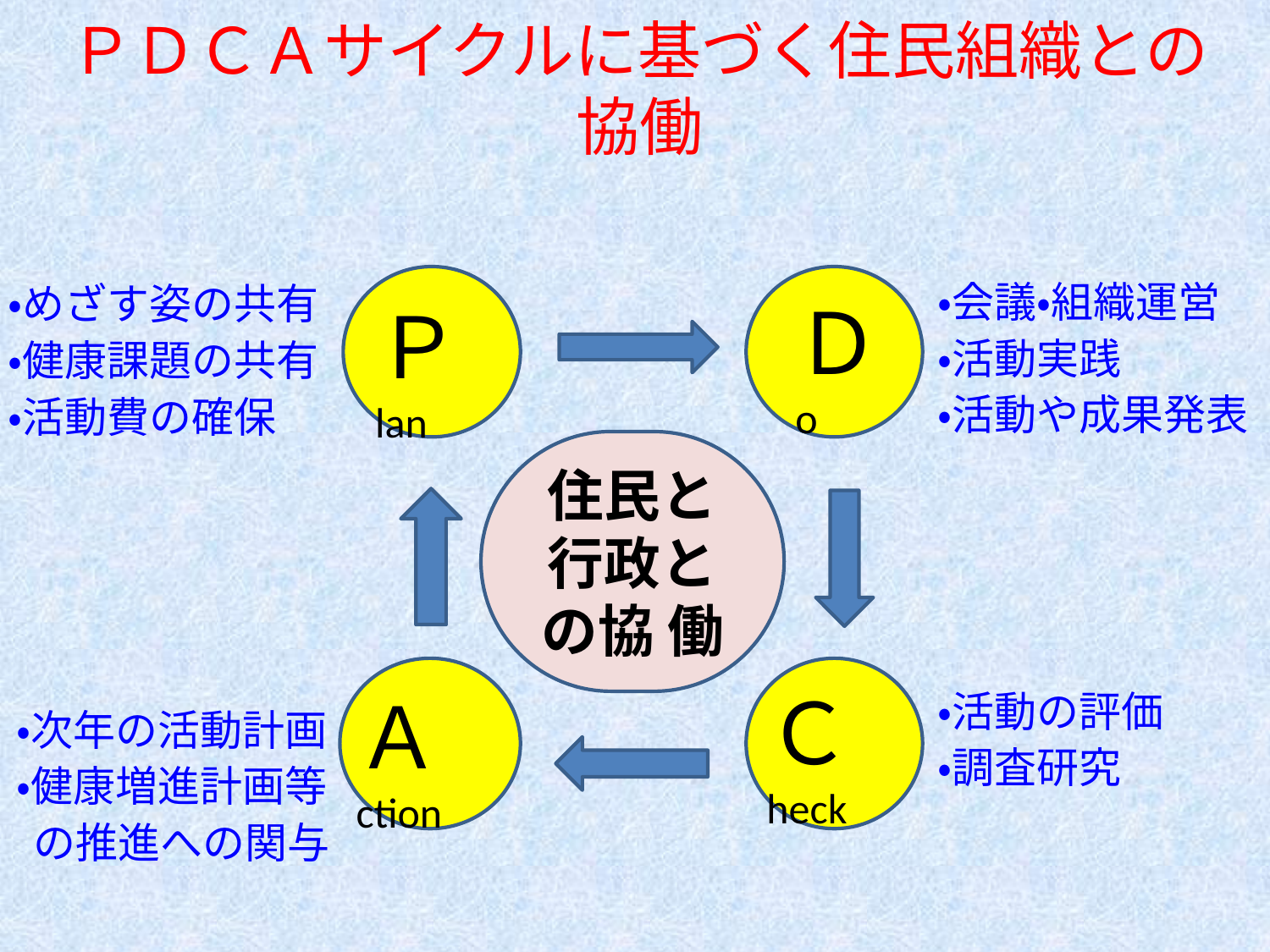

# ＰＤＣＡサイクルに基づく住民組織との協働
・会議・組織運営
・活動実践
・活動や成果発表
・めざす姿の共有
・健康課題の共有
・活動費の確保

Ｄo
Ｐlan

住民と
行政と
の協 働

Ａction

Ｃheck
・活動の評価
・調査研究

・次年の活動計画
・健康増進計画等
 の推進への関与